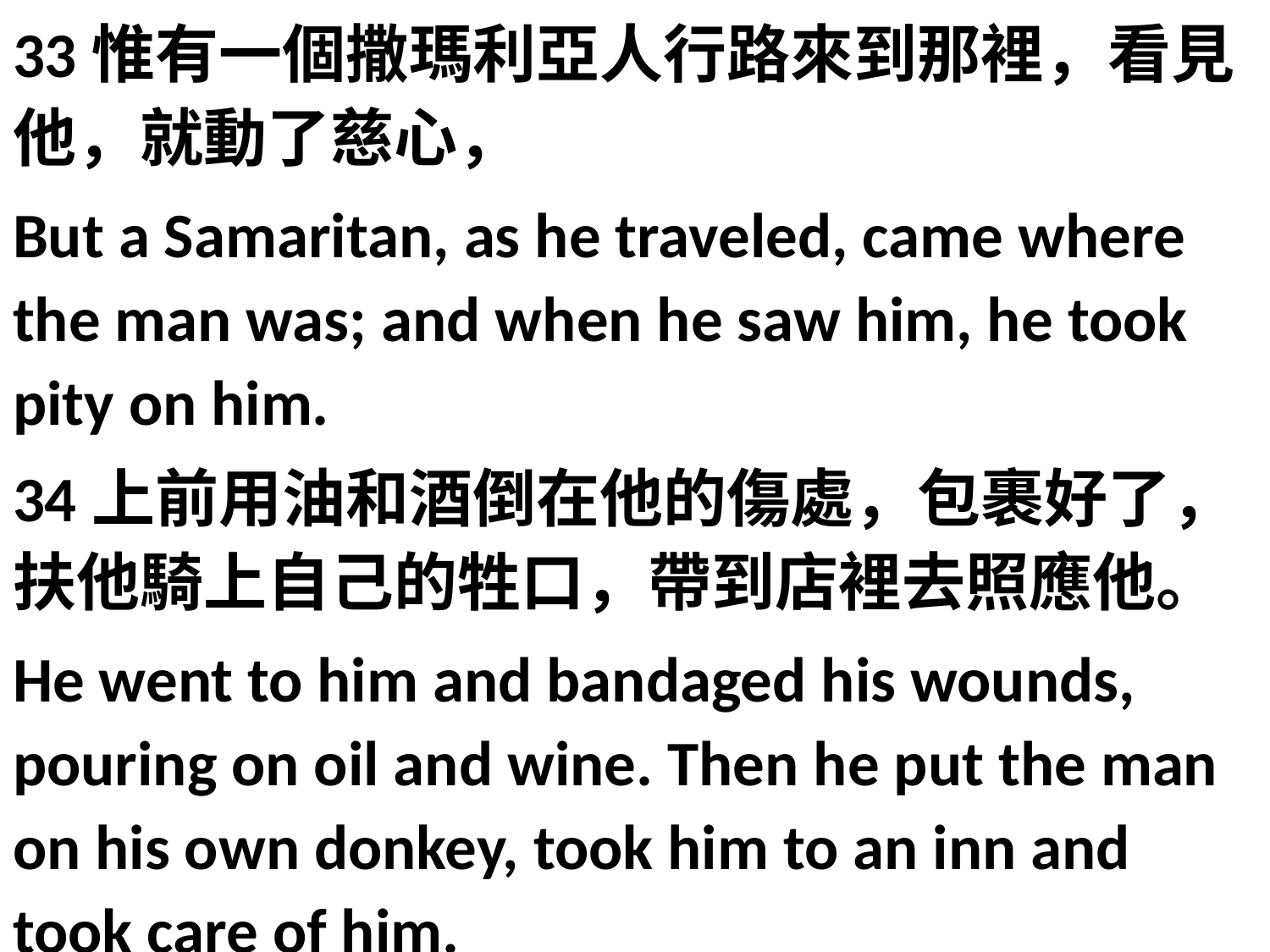

33惟有一個撒瑪利亞人行路來到那裡，看見他，就動了慈心，
But a Samaritan, as he traveled, came where the man was; and when he saw him, he took pity on him.
34上前用油和酒倒在他的傷處，包裹好了，扶他騎上自己的牲口，帶到店裡去照應他。
He went to him and bandaged his wounds, pouring on oil and wine. Then he put the man on his own donkey, took him to an inn and took care of him.